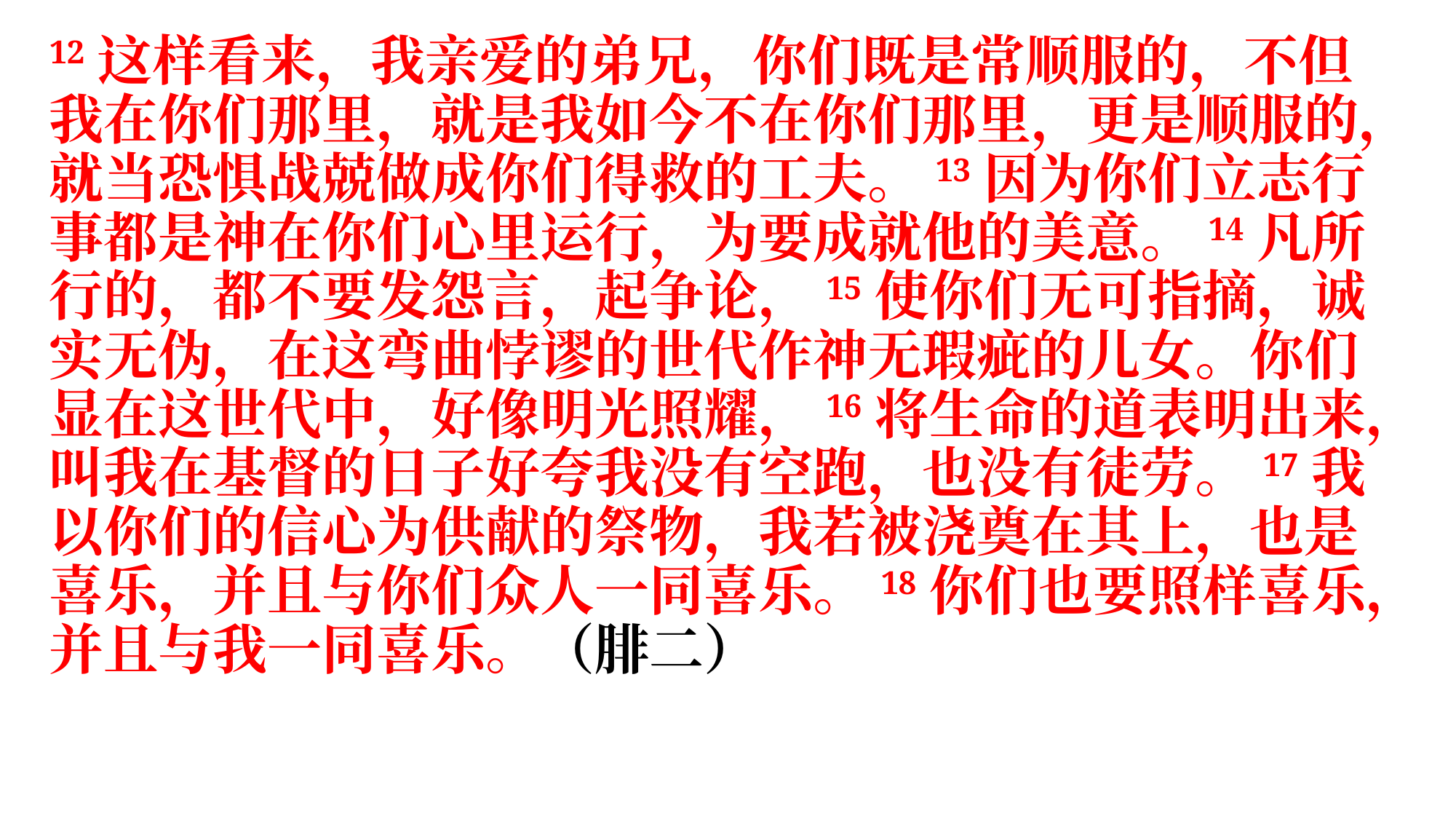

12这样看来，我亲爱的弟兄，你们既是常顺服的，不但我在你们那里，就是我如今不在你们那里，更是顺服的，就当恐惧战兢做成你们得救的工夫。13因为你们立志行事都是神在你们心里运行，为要成就他的美意。14凡所行的，都不要发怨言，起争论，15使你们无可指摘，诚实无伪，在这弯曲悖谬的世代作神无瑕疵的儿女。你们显在这世代中，好像明光照耀，16将生命的道表明出来，叫我在基督的日子好夸我没有空跑，也没有徒劳。17我以你们的信心为供献的祭物，我若被浇奠在其上，也是喜乐，并且与你们众人一同喜乐。18你们也要照样喜乐，并且与我一同喜乐。（腓二）